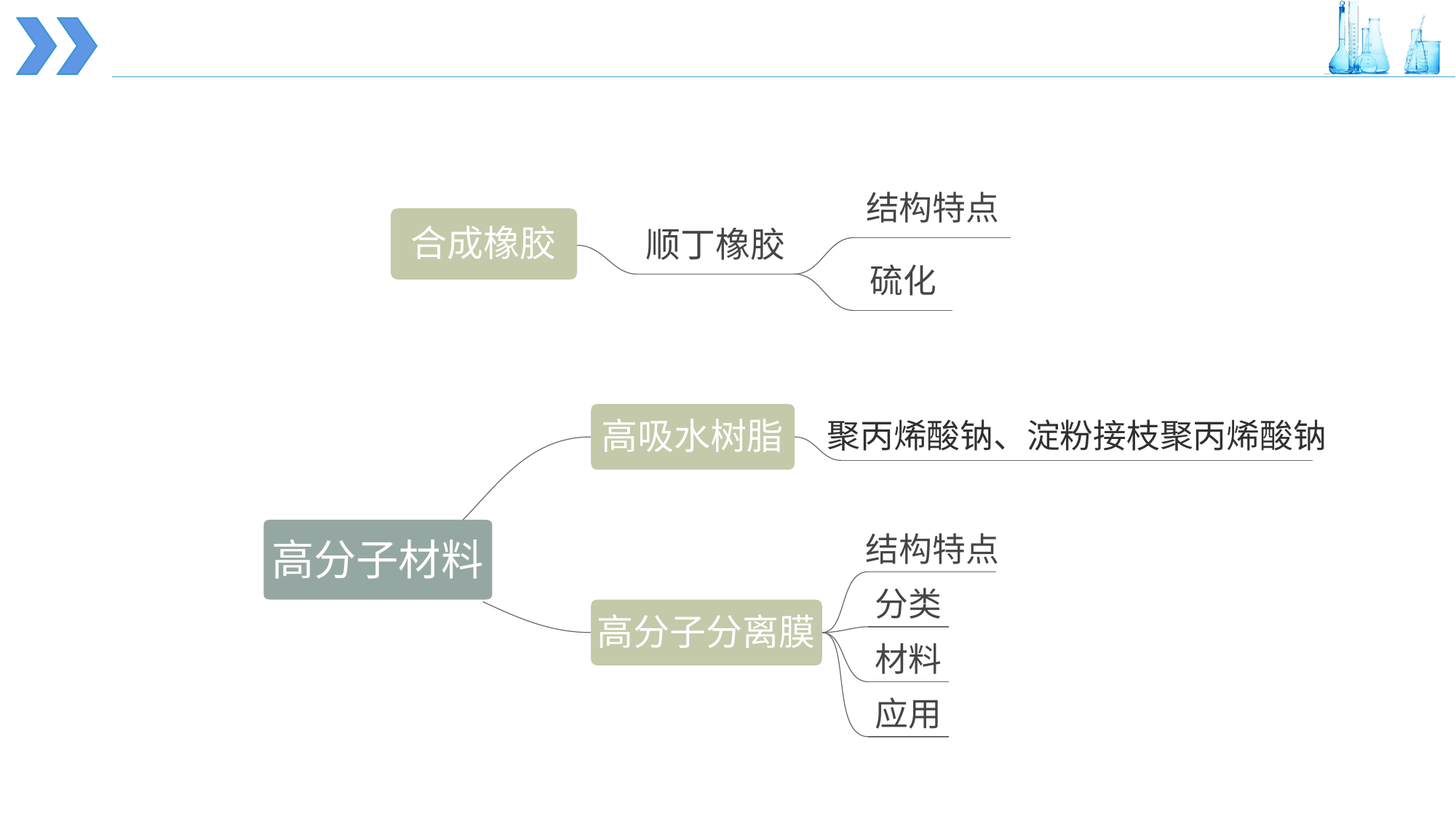

结构特点
合成橡胶
顺丁橡胶
硫化

高吸水树脂
聚丙烯酸钠、淀粉接枝聚丙烯酸钠

高分子材料
结构特点
分类
高分子分离膜

材料

应用